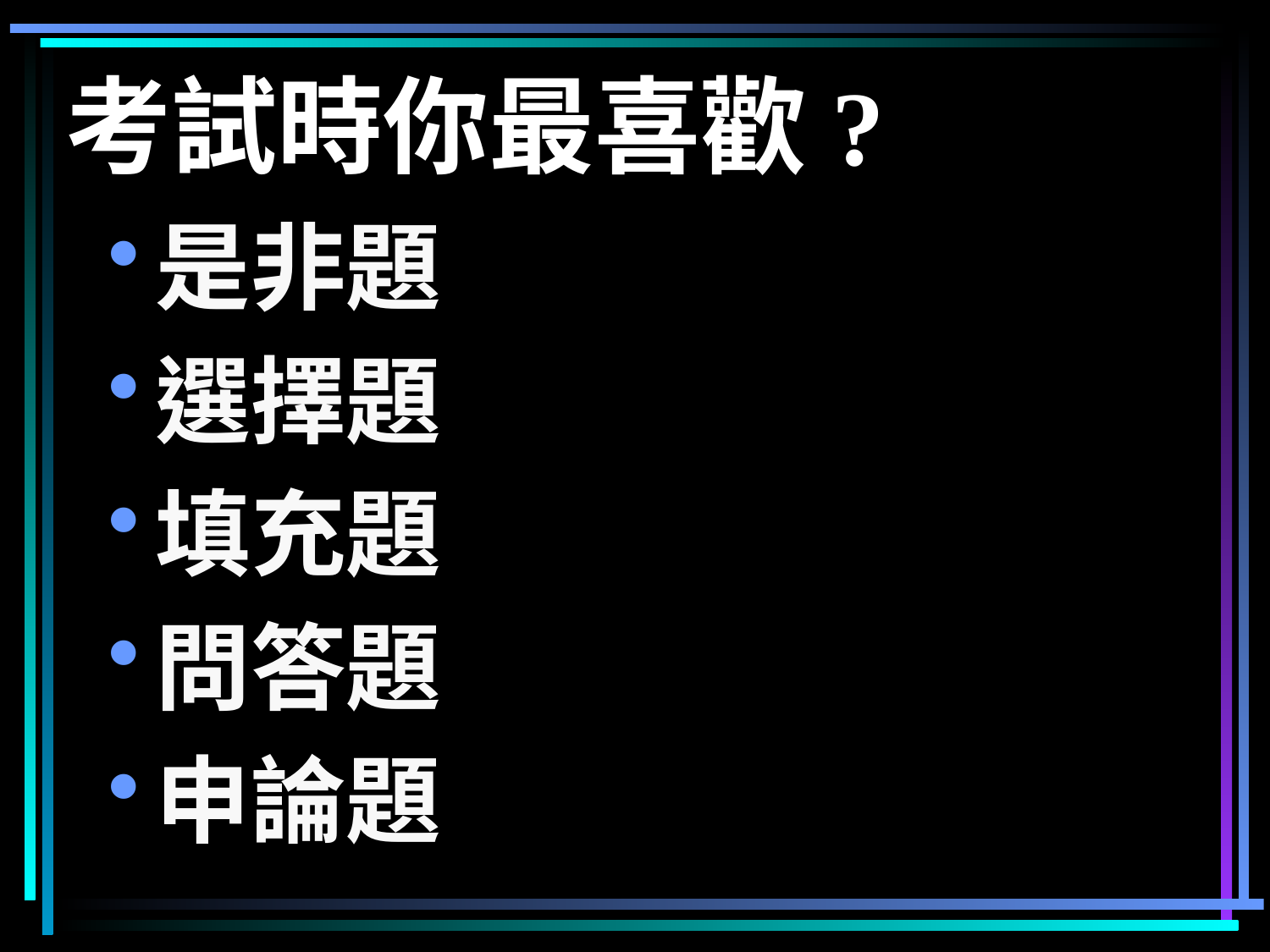

# 考試時你最喜歡?
是非題
選擇題
填充題
問答題
申論題